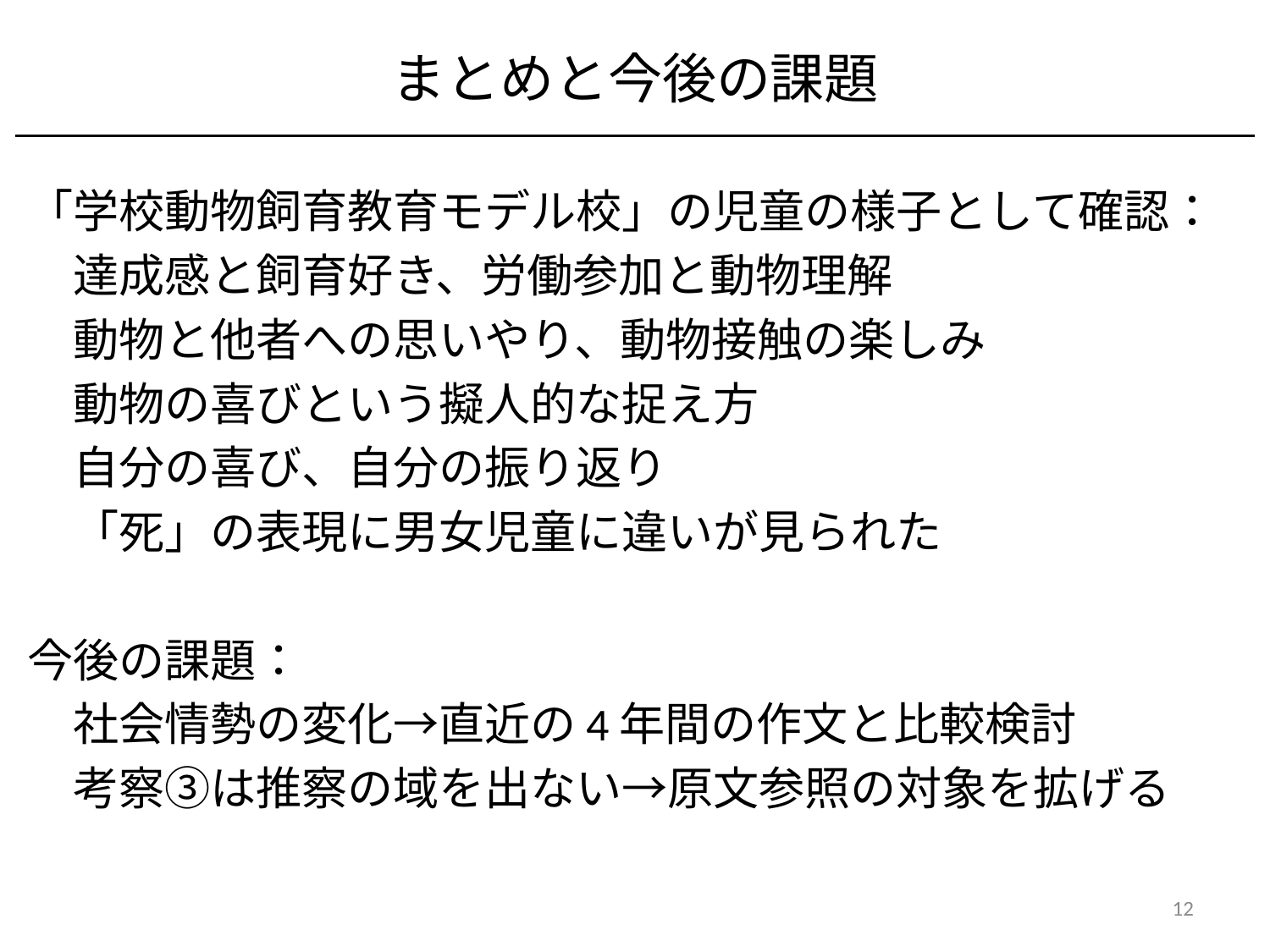

# まとめと今後の課題
「学校動物飼育教育モデル校」の児童の様子として確認：
　達成感と飼育好き、労働参加と動物理解
　動物と他者への思いやり、動物接触の楽しみ
　動物の喜びという擬人的な捉え方
　自分の喜び、自分の振り返り
　「死」の表現に男女児童に違いが見られた

今後の課題：
　社会情勢の変化→直近の4年間の作文と比較検討
　考察③は推察の域を出ない→原文参照の対象を拡げる
12